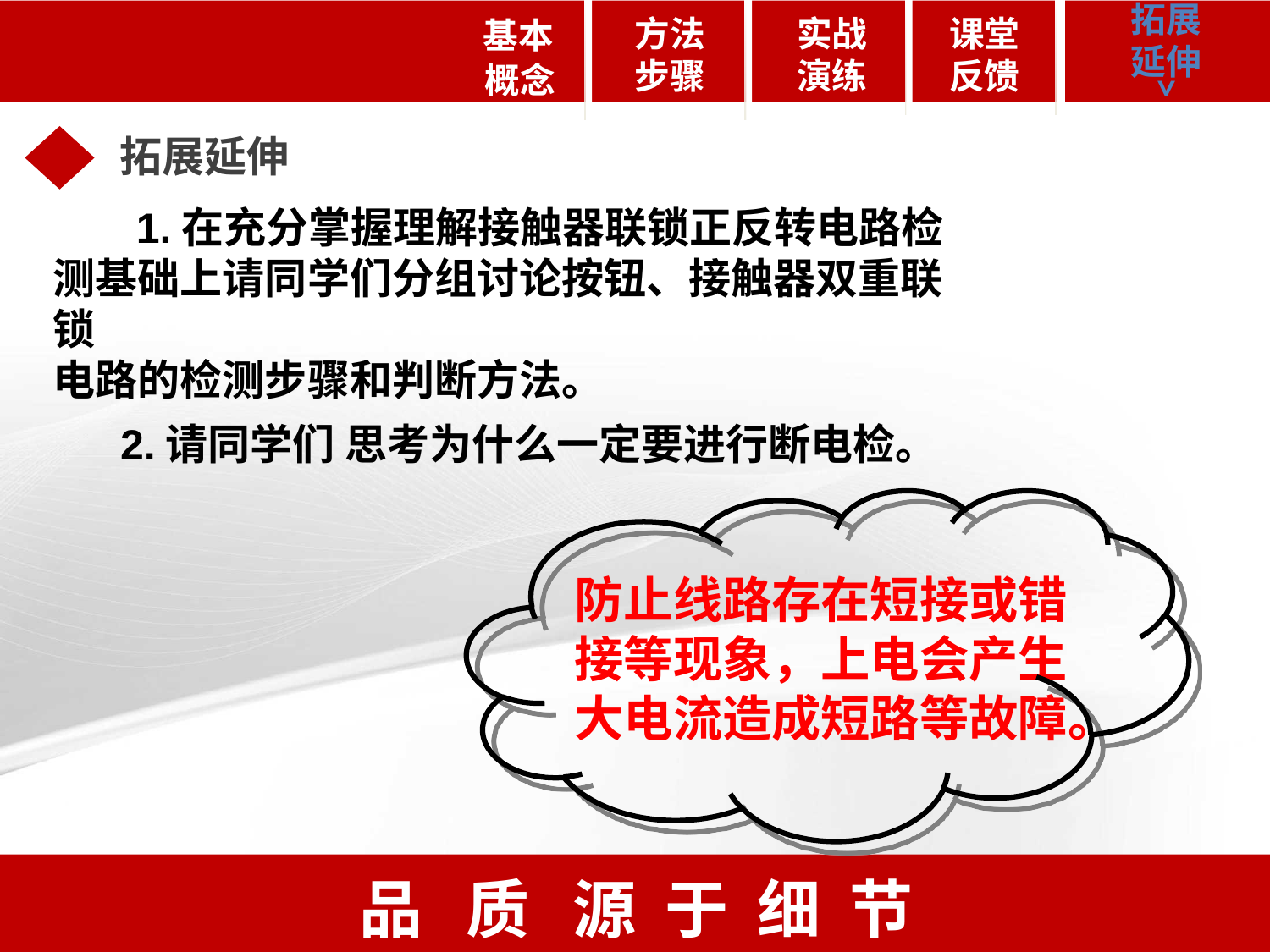

拓展
延伸

 基本
  概念

实战
演练
课堂
反馈
方法
步骤

 检测

装接
调试
反馈
拓展延伸
>

       1.在充分掌握理解接触器联锁正反转电路检测基础上请同学们分组讨论按钮、接触器双重联锁
电路的检测步骤和判断方法。
       2.请同学们 思考为什么一定要进行断电检。

防止线路存在短接或错接等现象，上电会产生大电流造成短路等故障。

    安  全  源  于  规   范
    品   质   源  于  细  节